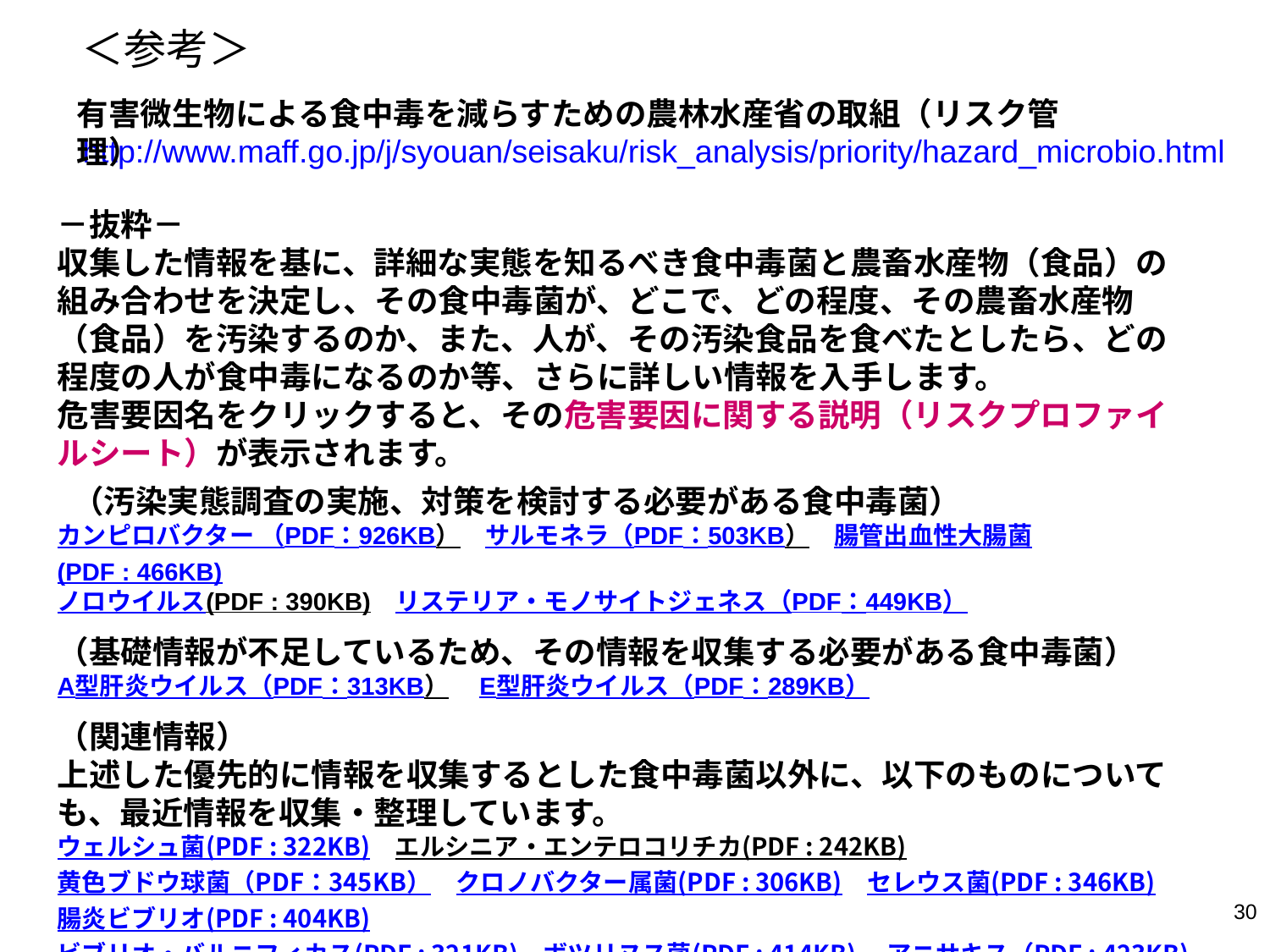

＜参考＞
有害微生物による食中毒を減らすための農林水産省の取組（リスク管理）
http://www.maff.go.jp/j/syouan/seisaku/risk_analysis/priority/hazard_microbio.html
－抜粋－
収集した情報を基に、詳細な実態を知るべき食中毒菌と農畜水産物（食品）の組み合わせを決定し、その食中毒菌が、どこで、どの程度、その農畜水産物（食品）を汚染するのか、また、人が、その汚染食品を食べたとしたら、どの程度の人が食中毒になるのか等、さらに詳しい情報を入手します。
危害要因名をクリックすると、その危害要因に関する説明（リスクプロファイルシート）が表示されます。
 （汚染実態調査の実施、対策を検討する必要がある食中毒菌）
カンピロバクター （PDF：926KB）　サルモネラ（PDF：503KB）　腸管出血性大腸菌(PDF : 466KB)
ノロウイルス(PDF : 390KB)　リステリア・モノサイトジェネス（PDF：449KB）
（基礎情報が不足しているため、その情報を収集する必要がある食中毒菌）
A型肝炎ウイルス（PDF：313KB）　E型肝炎ウイルス（PDF：289KB）
（関連情報）
上述した優先的に情報を収集するとした食中毒菌以外に、以下のものについても、最近情報を収集・整理しています。
ウェルシュ菌(PDF : 322KB)　エルシニア・エンテロコリチカ(PDF : 242KB)　黄色ブドウ球菌（PDF：345KB）　クロノバクター属菌(PDF : 306KB)　セレウス菌(PDF : 346KB)　腸炎ビブリオ(PDF : 404KB)
ビブリオ・バルニフィカス(PDF : 321KB)　ボツリヌス菌(PDF : 414KB) 　アニサキス（PDF : 423KB)
クドア・セプテンプンクタータ（PDF：354KB）　サルコシスティス・フェアリー(PDF : 273KB)
30